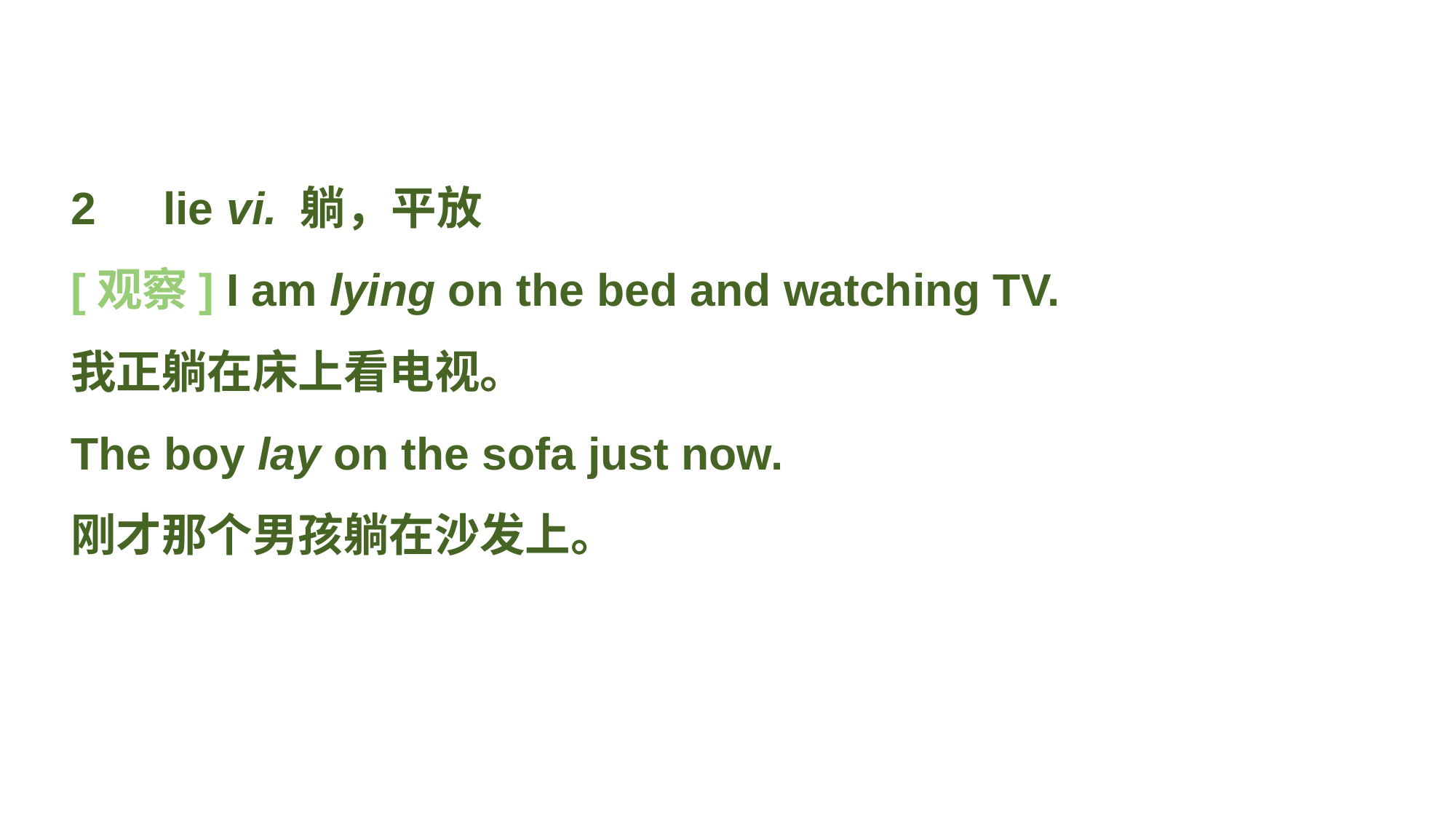

2　lie vi. 躺，平放
[观察] I am lying on the bed and watching TV.
我正躺在床上看电视。
The boy lay on the sofa just now.
刚才那个男孩躺在沙发上。